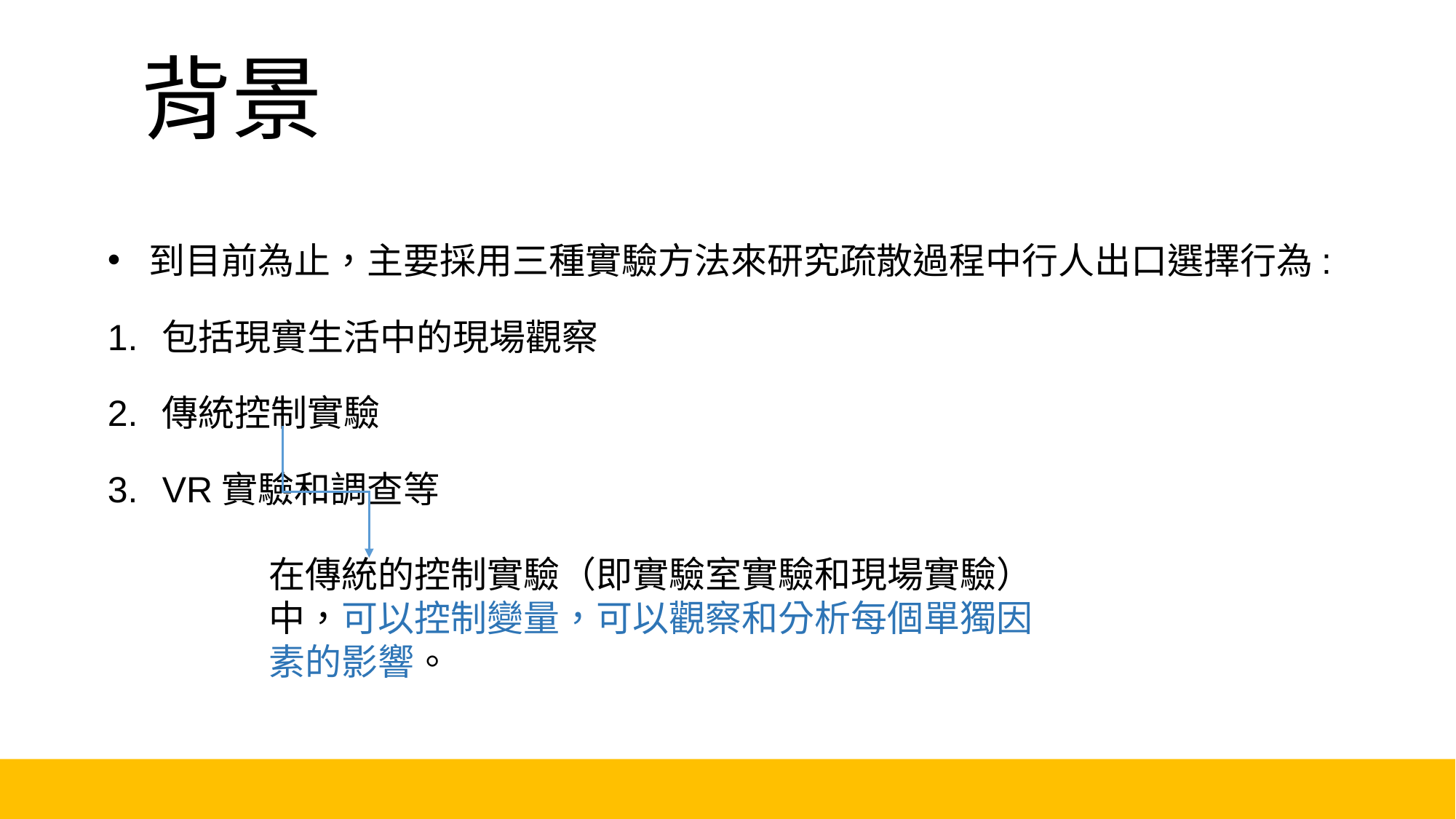

# 背景
到目前為止，主要採用三種實驗方法來研究疏散過程中行人出口選擇行為:
包括現實生活中的現場觀察
傳統控制實驗
VR實驗和調查等
在傳統的控制實驗（即實驗室實驗和現場實驗）中，可以控制變量，可以觀察和分析每個單獨因素的影響。

3